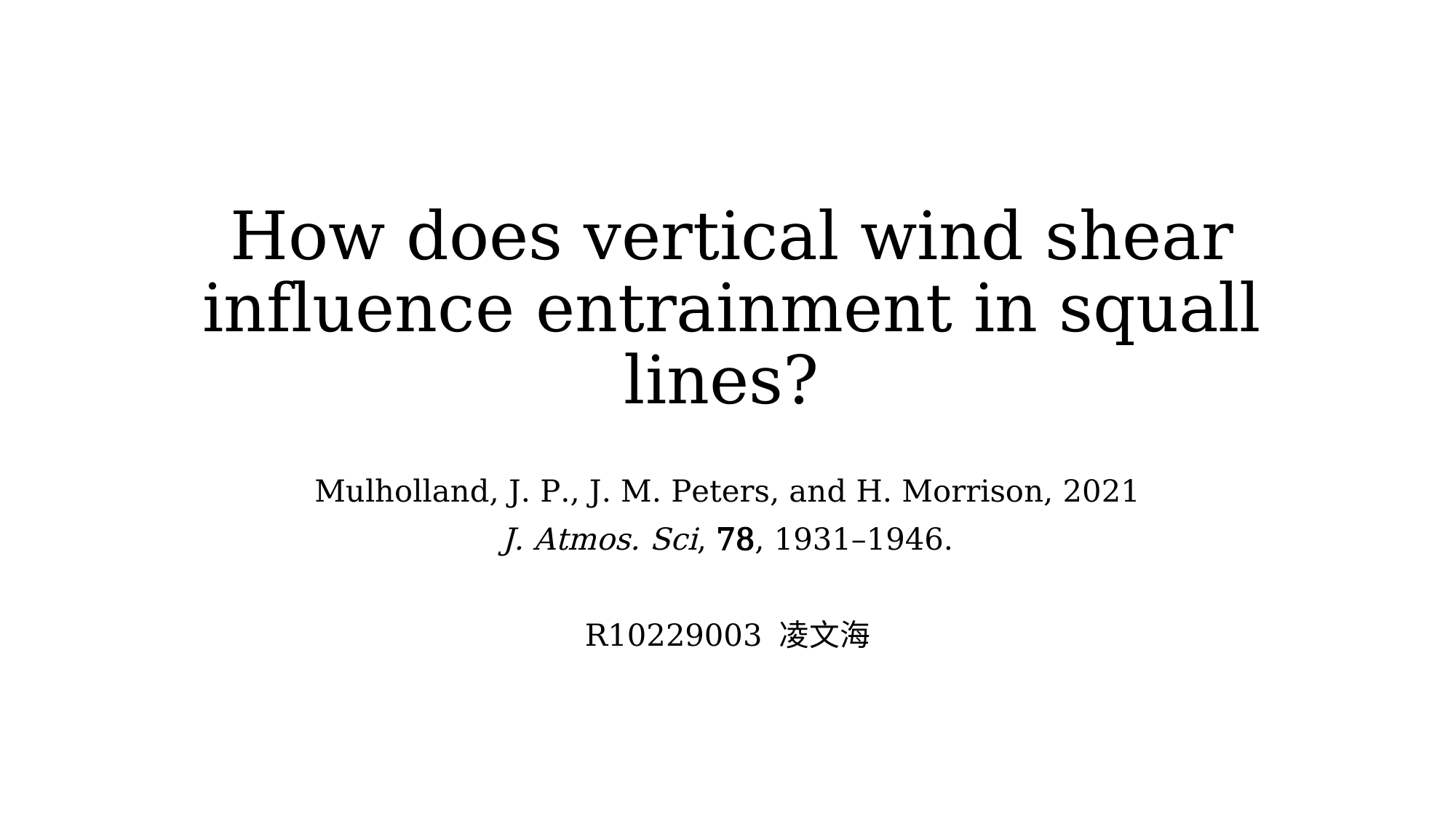

# How does vertical wind shear influence entrainment in squall lines?
Mulholland, J. P., J. M. Peters, and H. Morrison, 2021
J. Atmos. Sci, 78, 1931–1946.

R10229003 凌文海